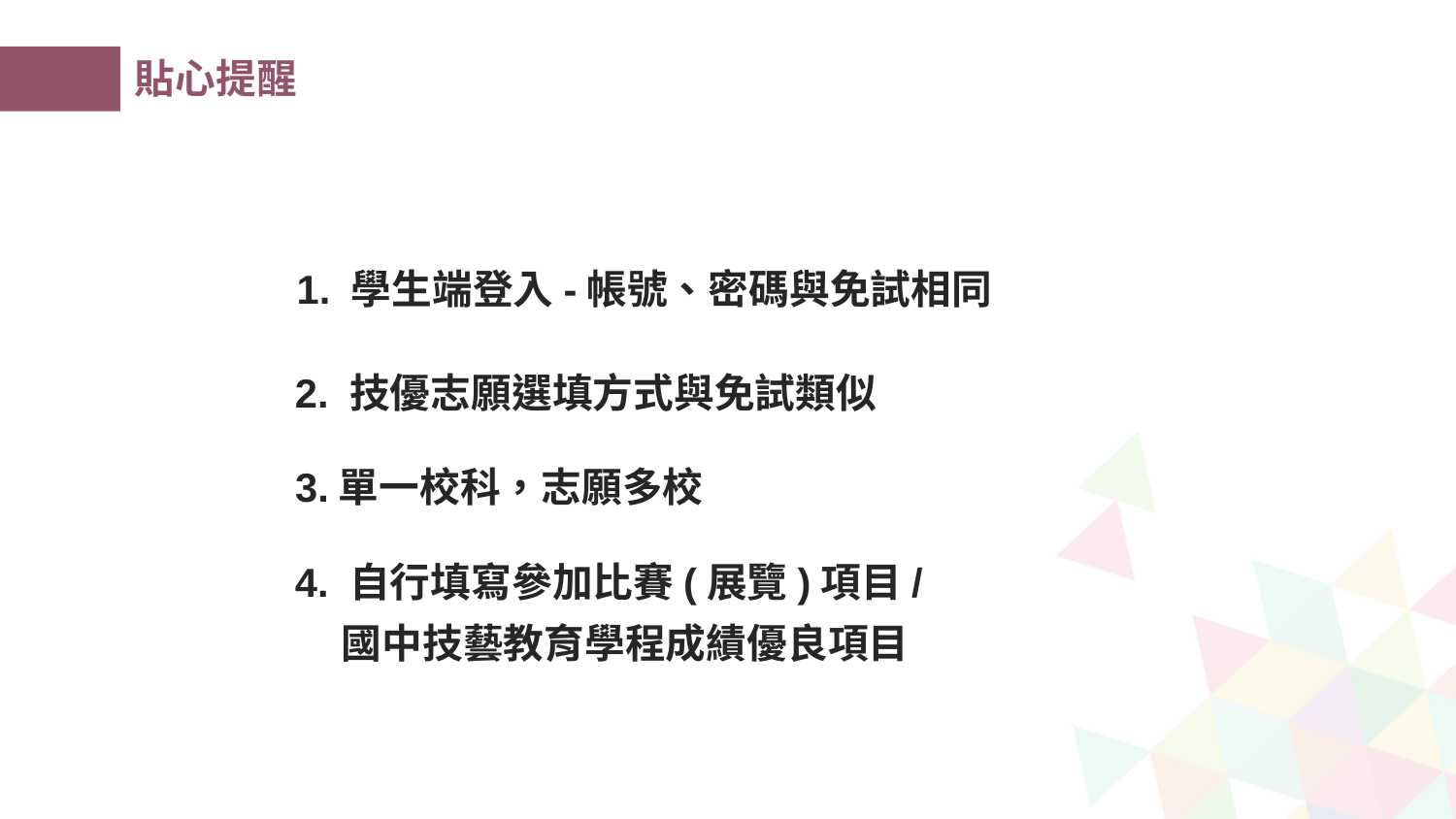

貼心提醒
1. 學生端登入-帳號、密碼與免試相同

2. 技優志願選填方式與免試類似
3.單一校科，志願多校
4. 自行填寫參加比賽(展覽)項目/
    國中技藝教育學程成績優良項目